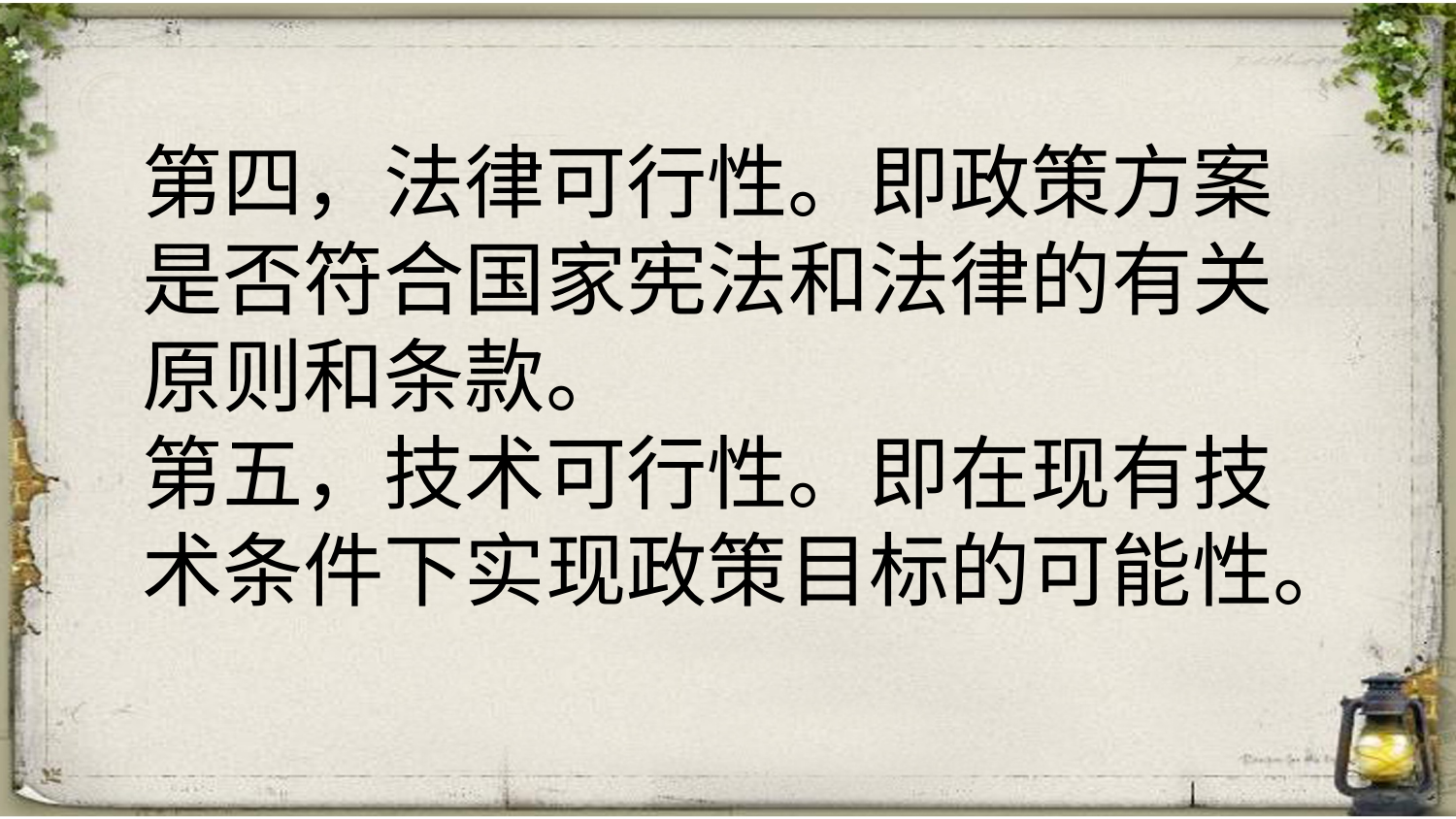

第四，法律可行性。即政策方案是否符合国家宪法和法律的有关原则和条款。
第五，技术可行性。即在现有技术条件下实现政策目标的可能性。